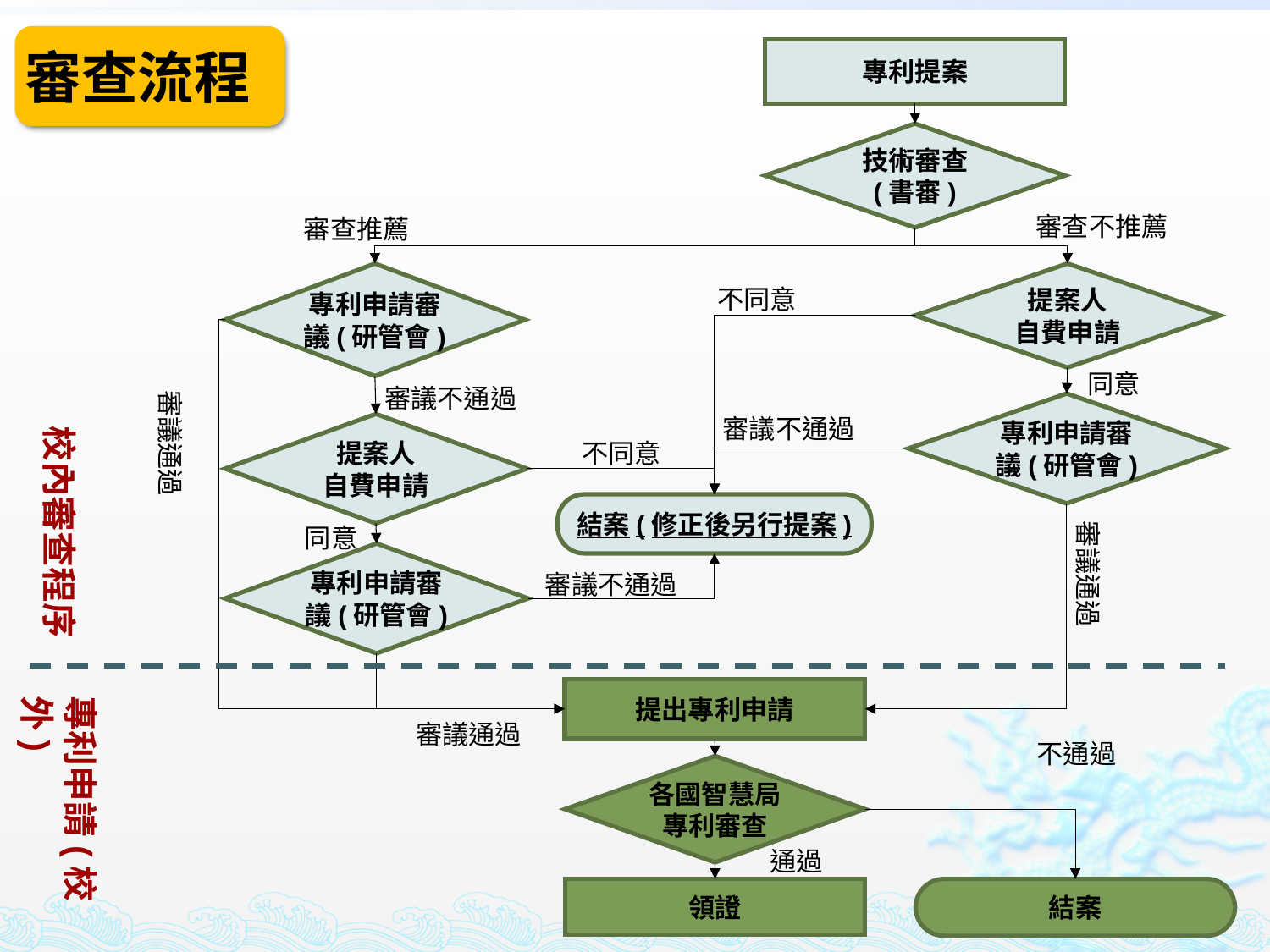

審查流程
專利提案

技術審查
(書審)
審查不推薦
審查推薦
專利申請審議(研管會)
提案人
自費申請
不同意
同意
審議通過
審議不通過
專利申請審議(研管會)
審議不通過
提案人
自費申請
不同意
結案(修正後另行提案)
同意
審議通過
專利申請審議(研管會)
審議不通過
提出專利申請
審議通過
不通過
各國智慧局
專利審查
通過
領證
結案
校內審查程序
專利申請(校外)